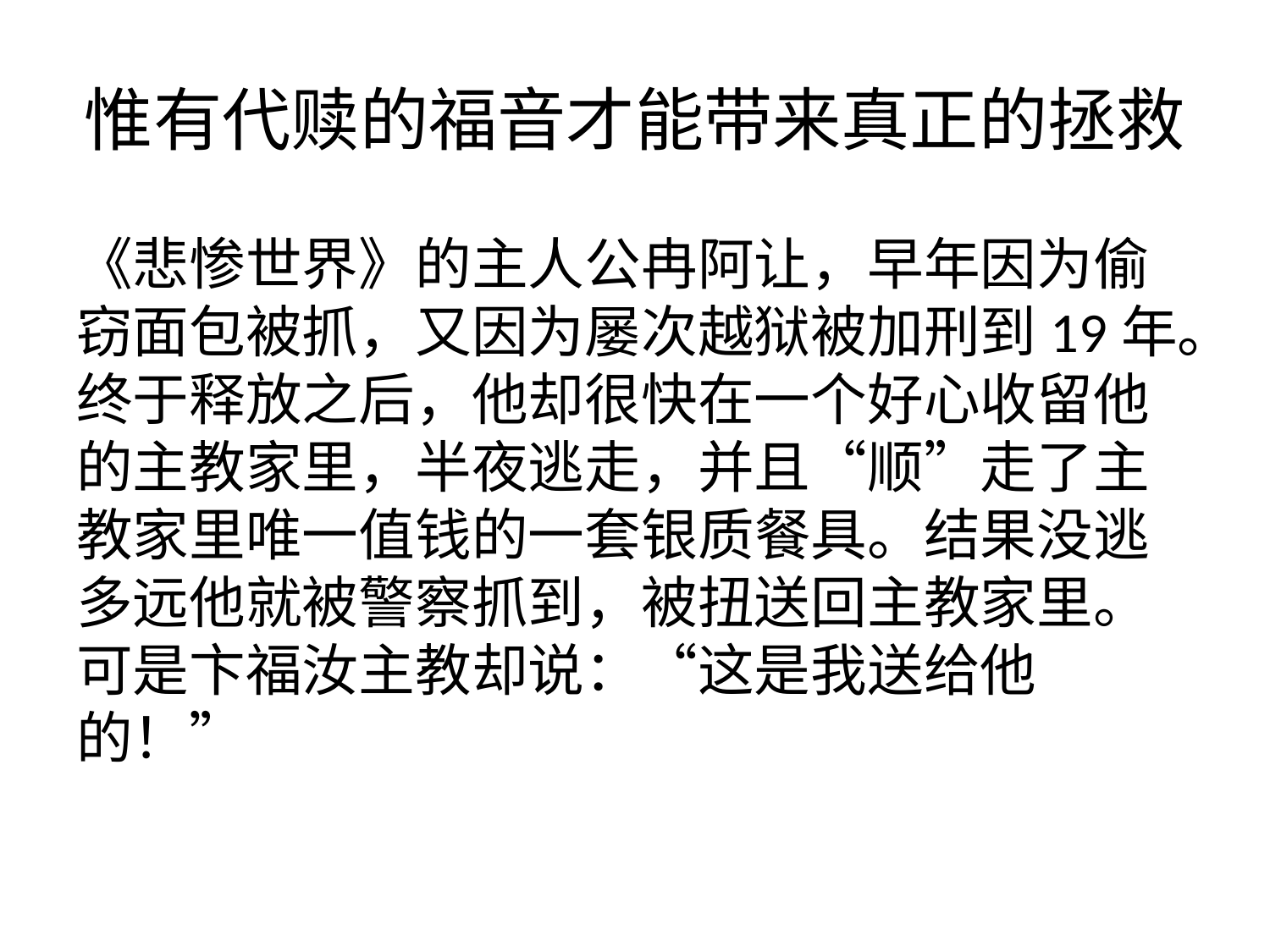

# 惟有代赎的福音才能带来真正的拯救
《悲惨世界》的主人公冉阿让，早年因为偷窃面包被抓，又因为屡次越狱被加刑到19年。终于释放之后，他却很快在一个好心收留他的主教家里，半夜逃走，并且“顺”走了主教家里唯一值钱的一套银质餐具。结果没逃多远他就被警察抓到，被扭送回主教家里。可是卞福汝主教却说：“这是我送给他的！”